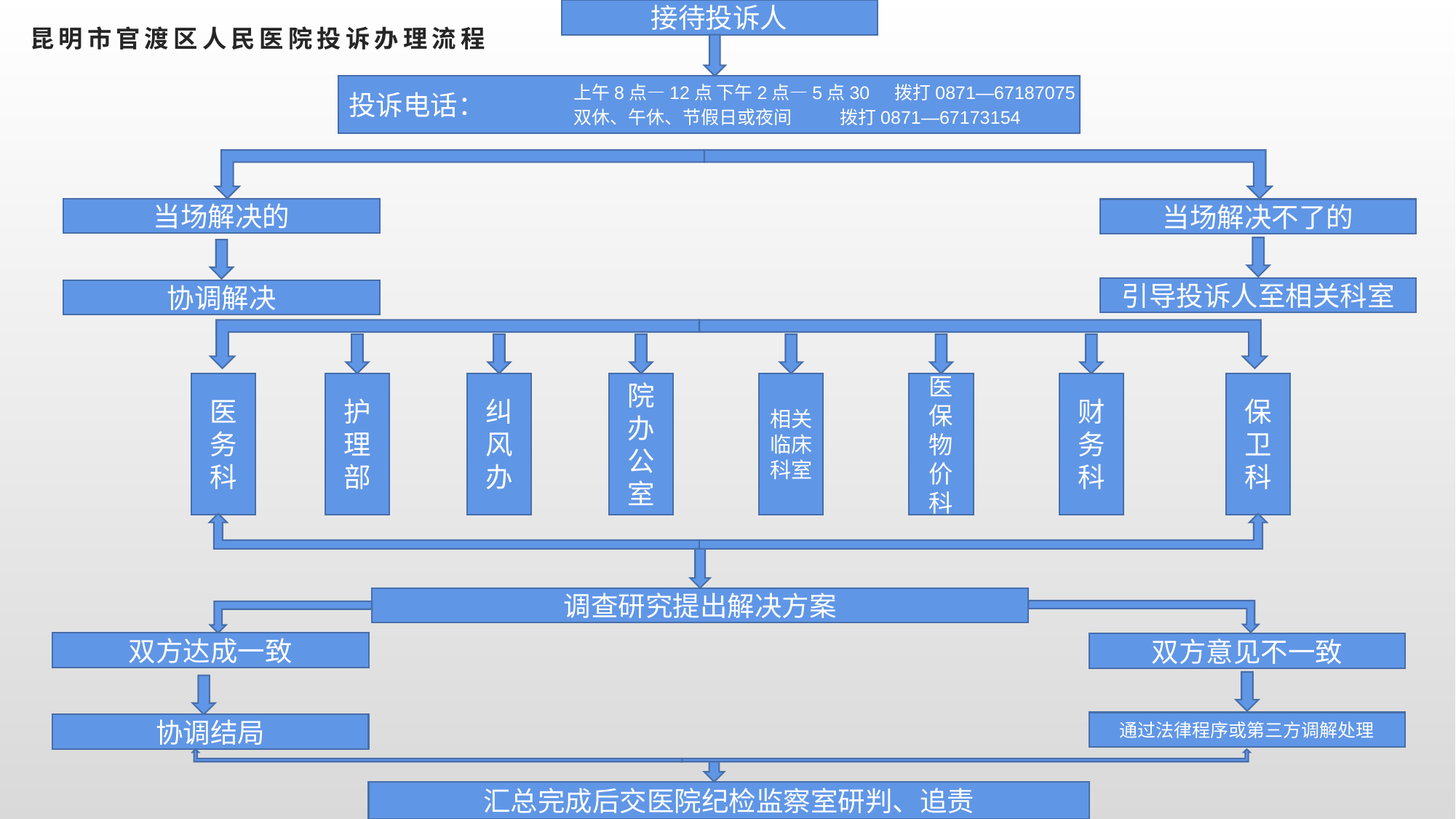

接待投诉人
# 昆明市官渡区人民医院投诉办理流程

投诉电话：
上午8点—12点 下午2点—5点30    拨打0871—67187075
双休、午休、节假日或夜间            拨打0871—67173154

当场解决的
当场解决不了的

引导投诉人至相关科室
协调解决

医务科
护理部
纠风办
院办公室
相关临床科室
医保物价科
财务科
保卫科

调查研究提出解决方案

双方达成一致
双方意见不一致

通过法律程序或第三方调解处理
协调结局

汇总完成后交医院纪检监察室研判、追责